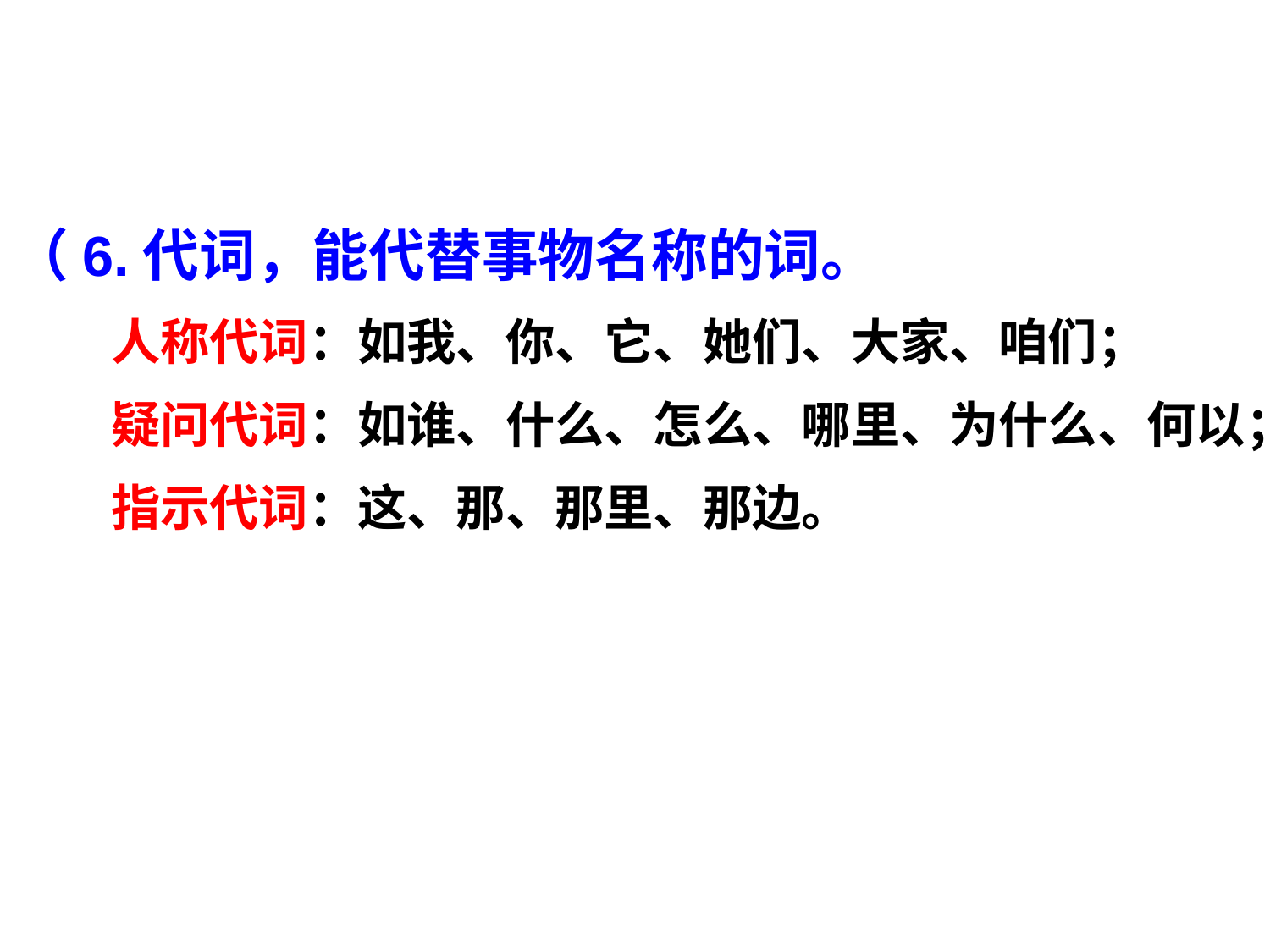

（6.代词，能代替事物名称的词。
　　人称代词：如我、你、它、她们、大家、咱们；
　　疑问代词：如谁、什么、怎么、哪里、为什么、何以；
　　指示代词：这、那、那里、那边。